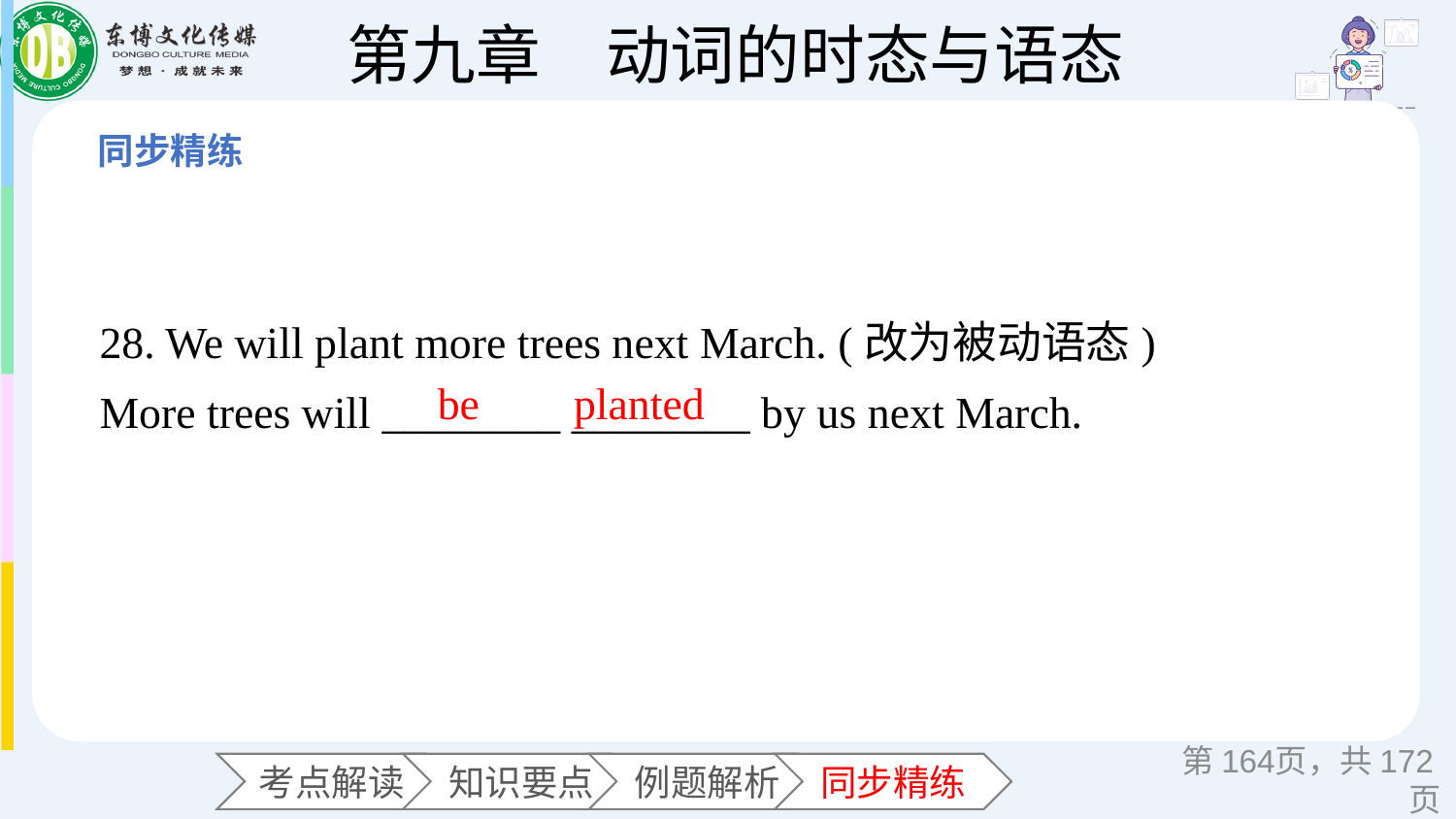

28. We will plant more trees next March. (改为被动语态)
More trees will ________ ________ by us next March.
be
planted
第164页，共172页